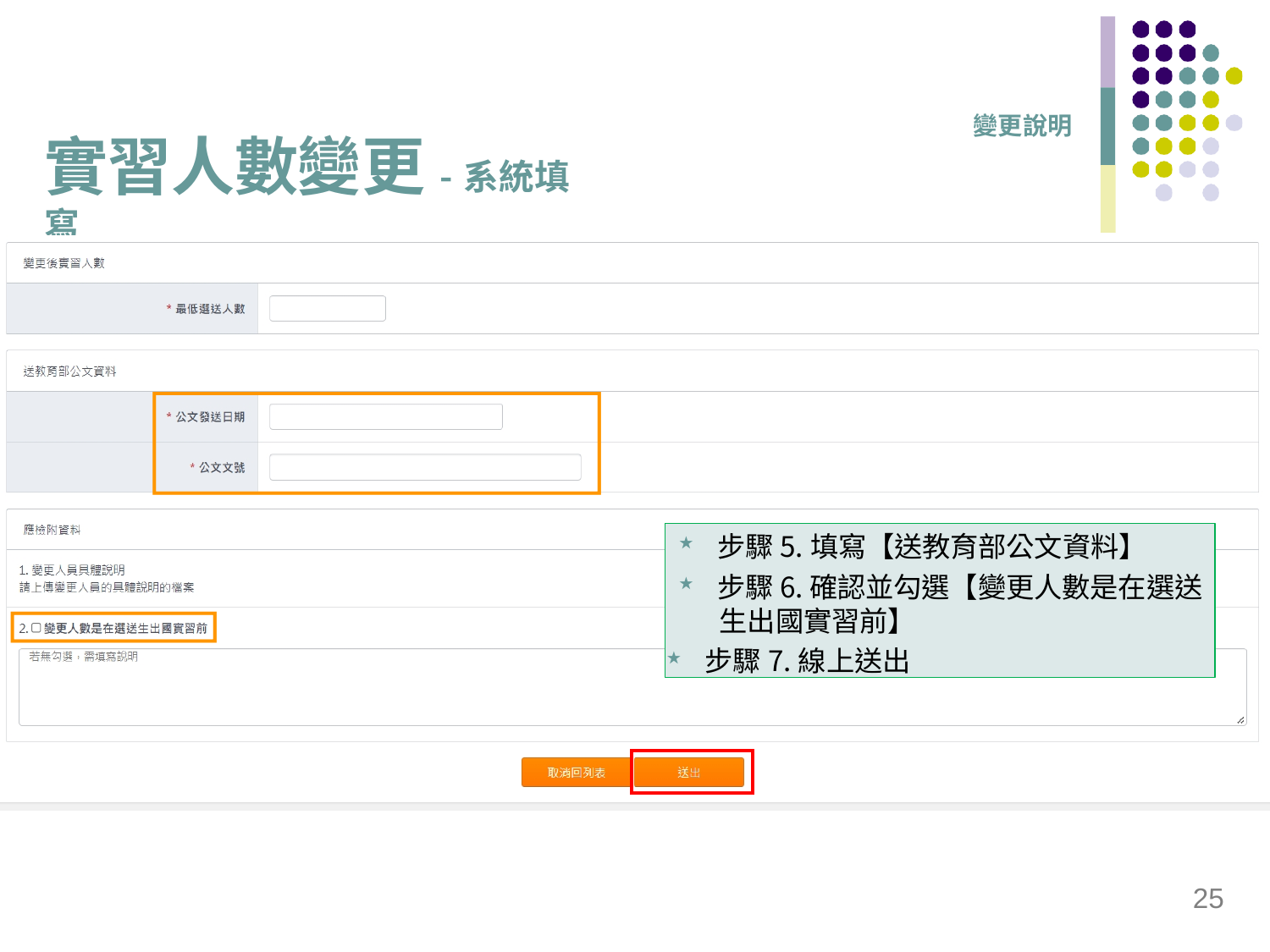

變更說明
# 實習人數變更-系統填寫

步驟5.填寫【送教育部公文資料】
步驟6.確認並勾選【變更人數是在選送
生出國實習前】
步驟7.線上送出
25